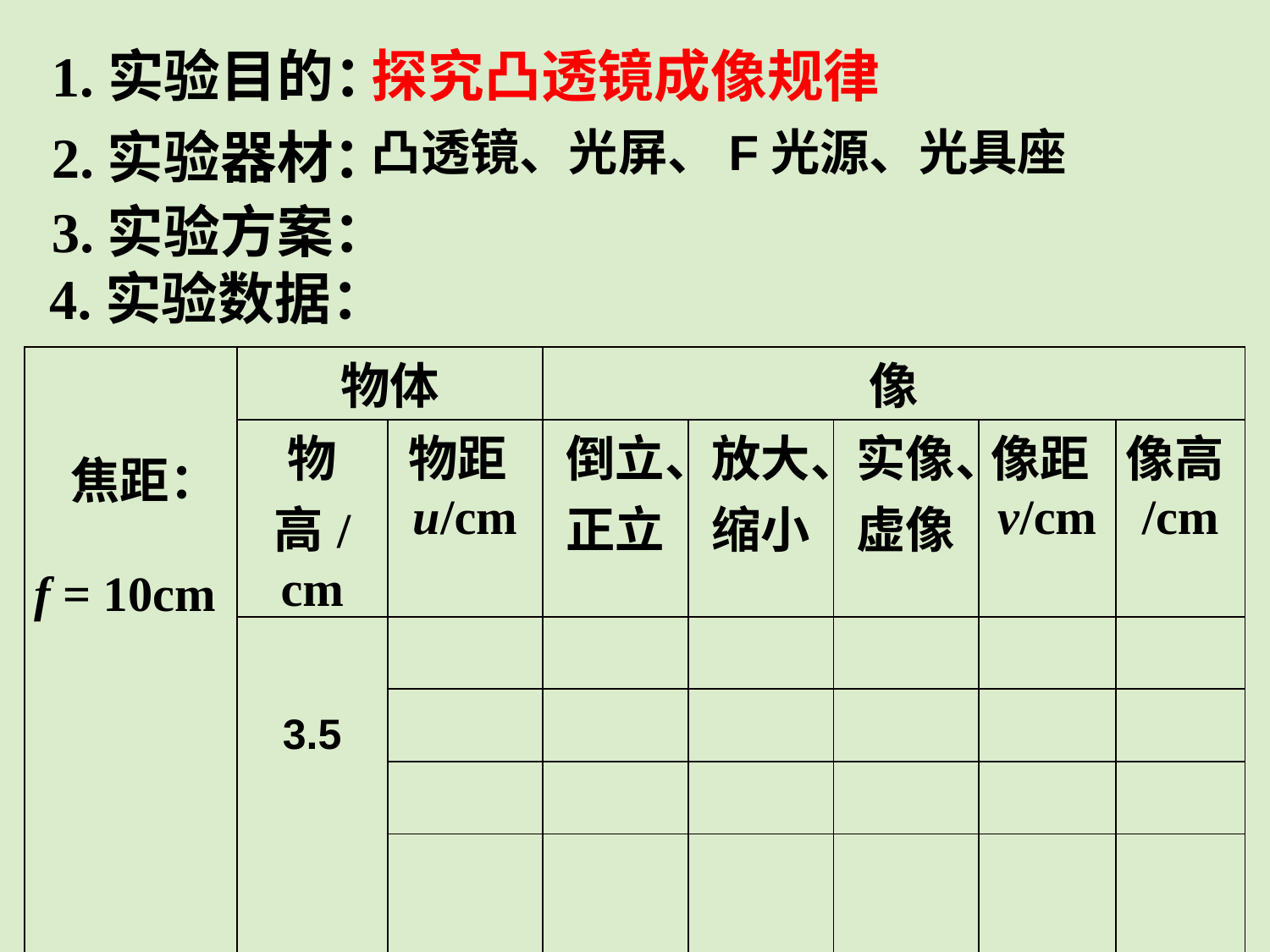

1.实验目的：
探究凸透镜成像规律
2.实验器材：
凸透镜、光屏、F光源、光具座
3.实验方案：
4.实验数据：
| 焦距： f = 10cm | 物体 |  | 像 |  |  |  |  |
| --- | --- | --- | --- | --- | --- | --- | --- |
|  | 物高/cm | 物距u/cm | 倒立、正立 | 放大、缩小 | 实像、虚像 | 像距v/cm | 像高/cm |
|  | 3.5 |  |  |  |  |  |  |
|  |  |  |  |  |  |  |  |
|  |  |  |  |  |  |  |  |
|  |  |  |  |  |  |  |  |